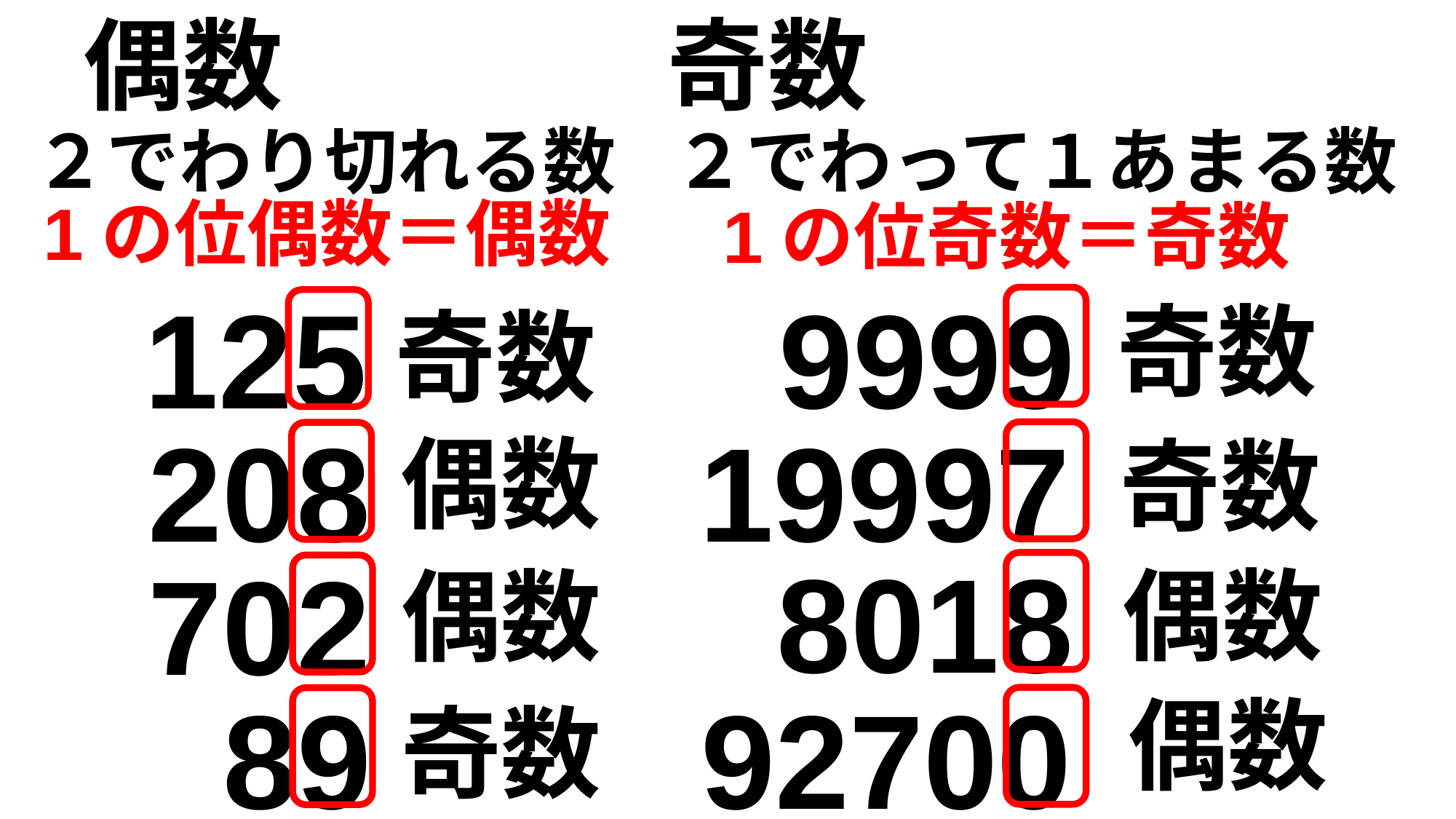

偶数
奇数
２でわり切れる数
２でわって１あまる数
1の位偶数＝偶数
1の位奇数＝奇数
125
9999
奇数

奇数

208
19997
偶数
奇数

8018
702
偶数
偶数

89
92700
偶数
奇数